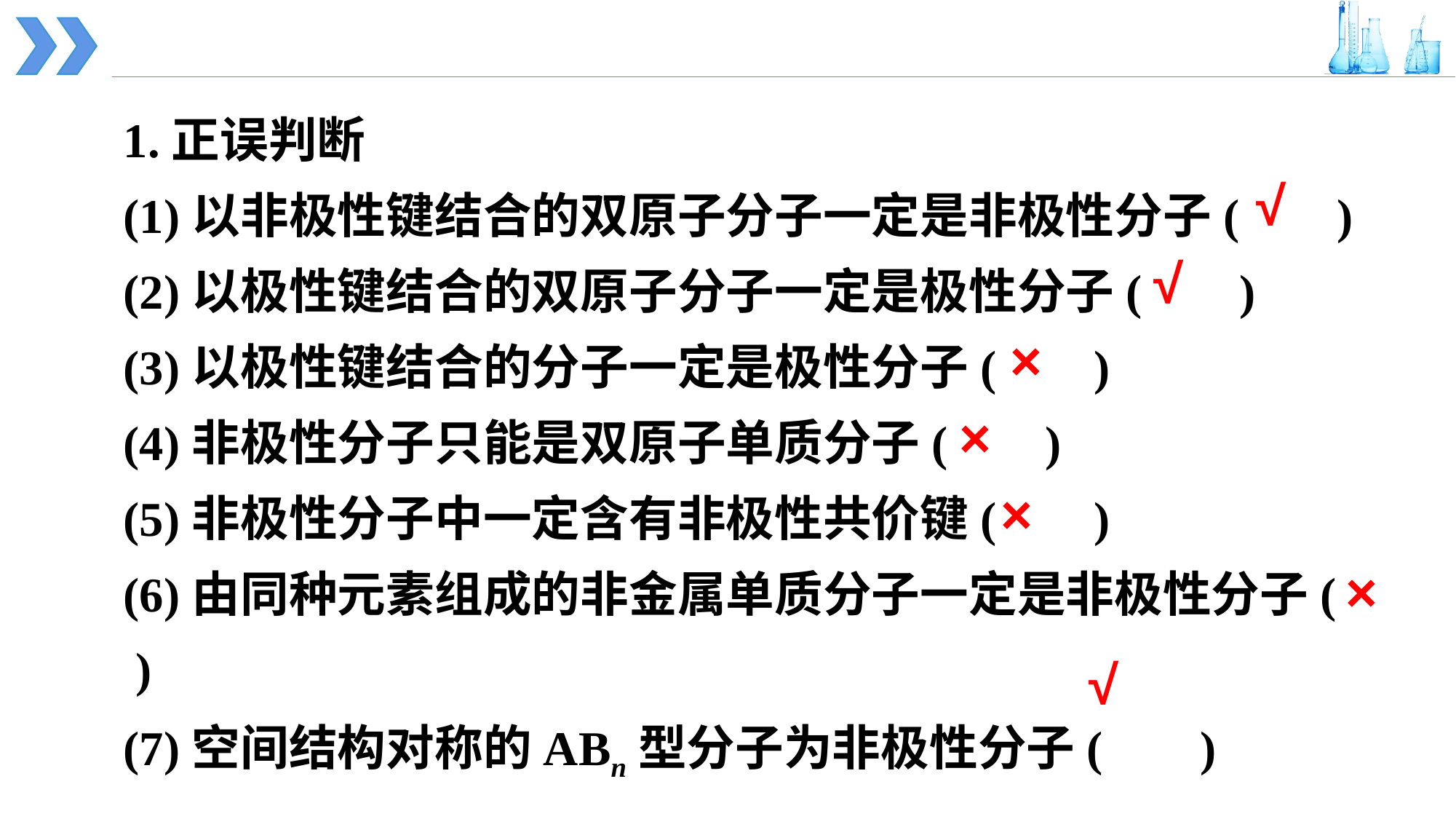

1.正误判断
(1)以非极性键结合的双原子分子一定是非极性分子(        )
(2)以极性键结合的双原子分子一定是极性分子(        )
(3)以极性键结合的分子一定是极性分子(        )
(4)非极性分子只能是双原子单质分子(        )
(5)非极性分子中一定含有非极性共价键(        )
(6)由同种元素组成的非金属单质分子一定是非极性分子(        )
(7)空间结构对称的ABn型分子为非极性分子(        )
√
√
×
×
×
×
√